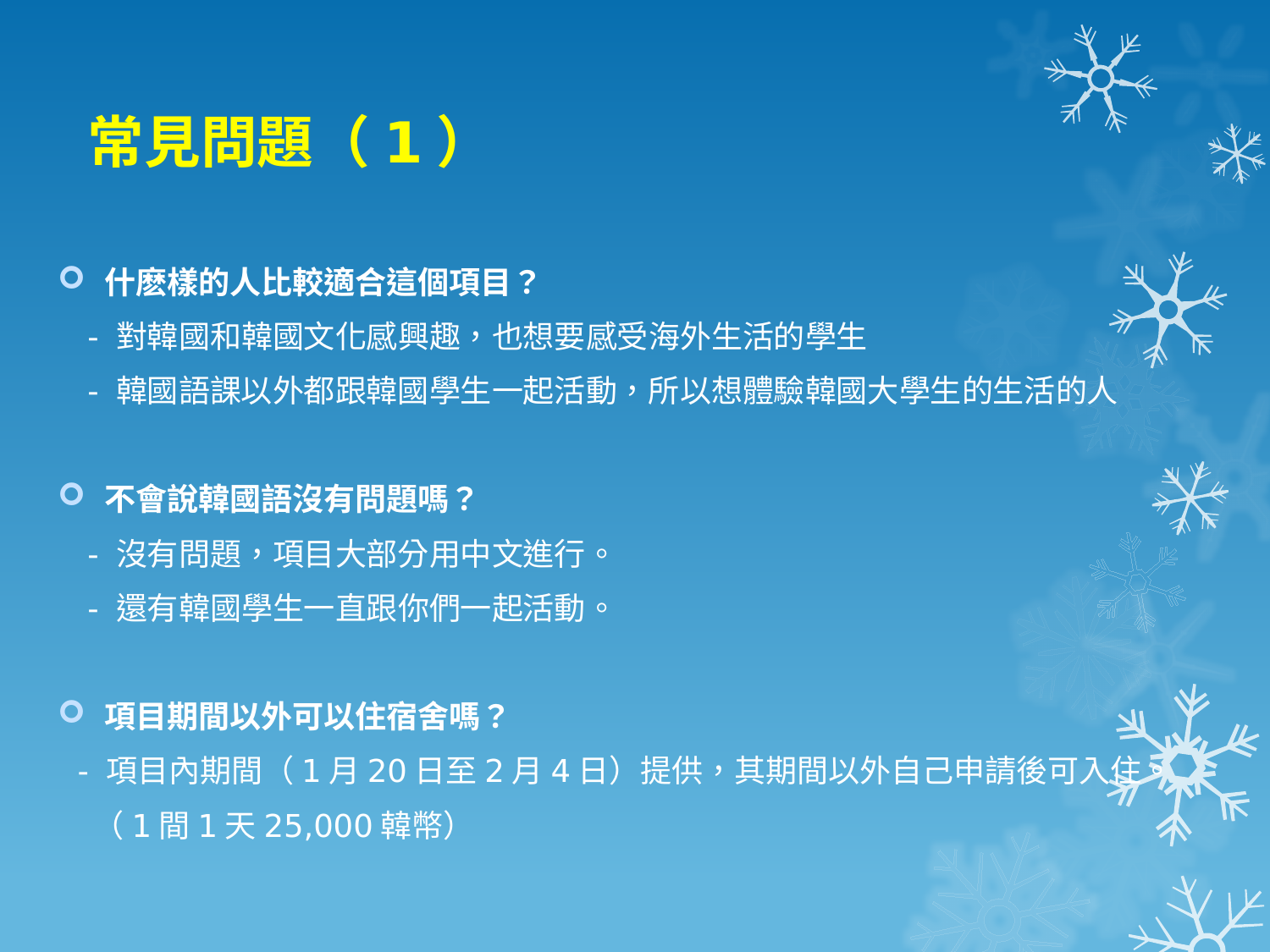

# 常見問題（1）
什麽樣的人比較適合這個項目？
   - 對韓國和韓國文化感興趣，也想要感受海外生活的學生
   - 韓國語課以外都跟韓國學生一起活動，所以想體驗韓國大學生的生活的人

不會說韓國語沒有問題嗎？
   - 沒有問題，項目大部分用中文進行。
   - 還有韓國學生一直跟你們一起活動。

項目期間以外可以住宿舍嗎？
  - 項目內期間（1月20日至2月4日）提供，其期間以外自己申請後可入住。
    （1間1天25,000韓幣）